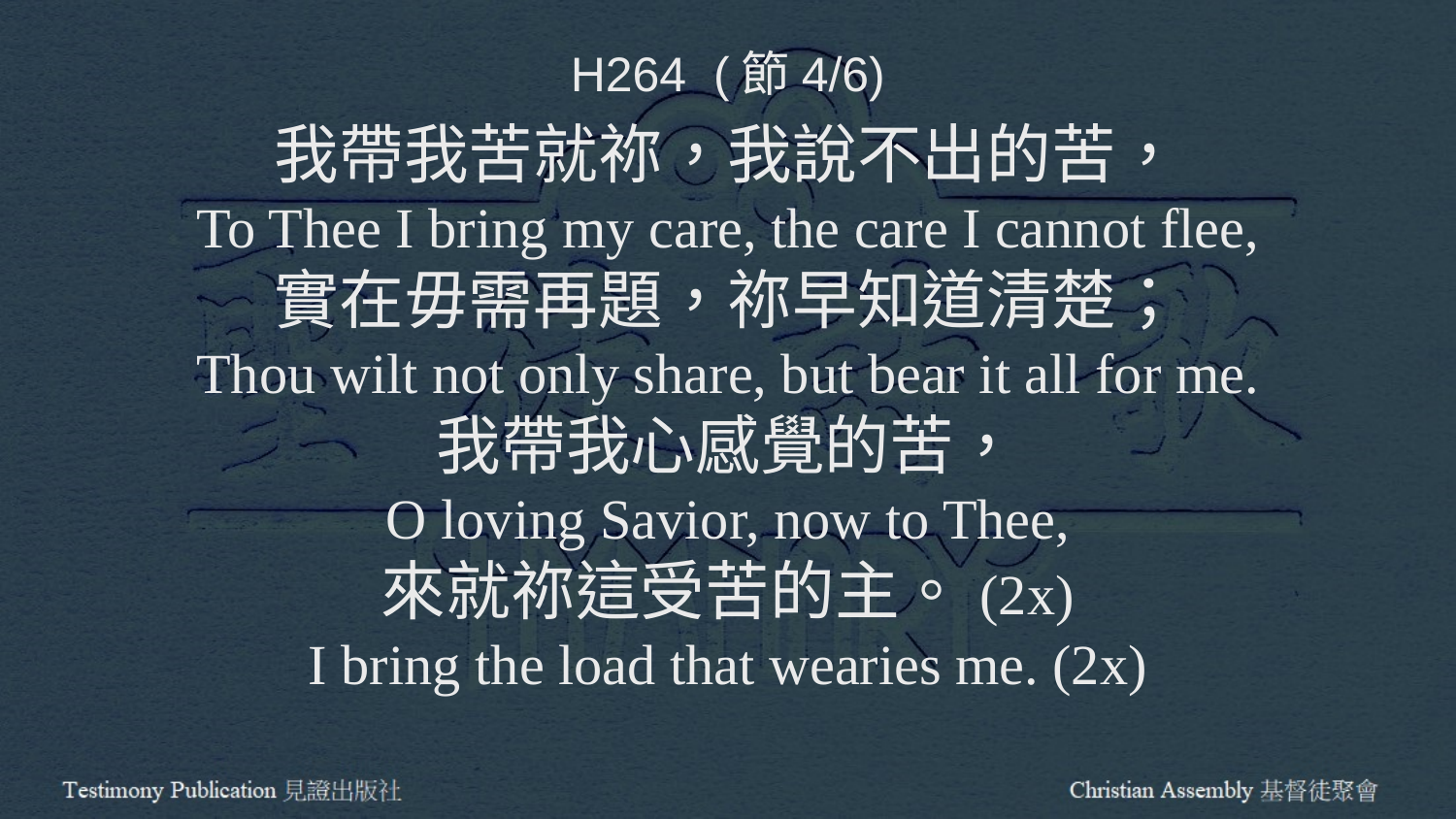

H264  (節4/6)
我帶我苦就祢，我說不出的苦，
To Thee I bring my care, the care I cannot flee,
實在毋需再題，祢早知道清楚；
Thou wilt not only share, but bear it all for me.
我帶我心感覺的苦，
O loving Savior, now to Thee,
來就祢這受苦的主。(2x)
I bring the load that wearies me. (2x)